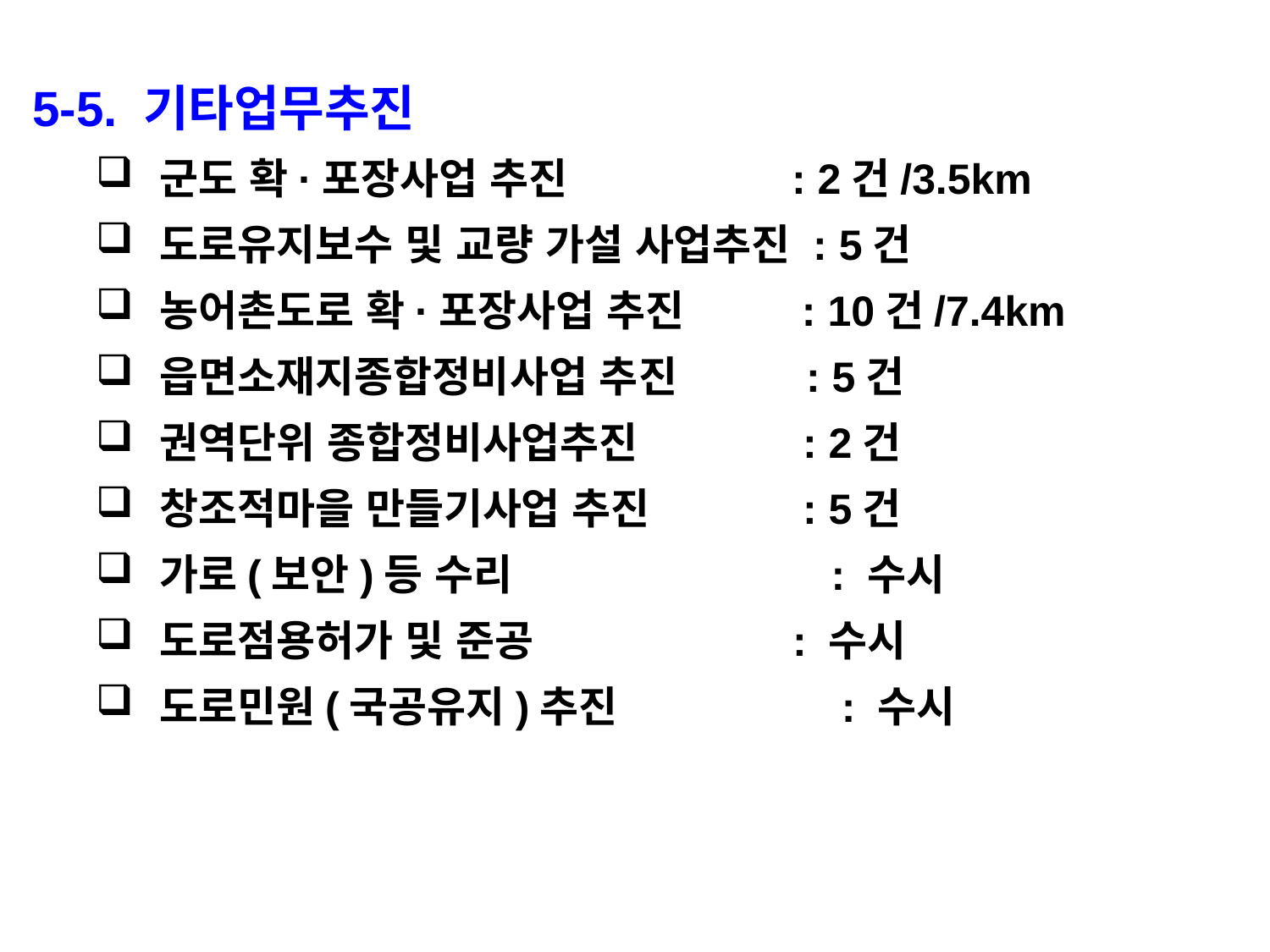

5-5. 기타업무추진
군도 확·포장사업 추진                  : 2건/3.5km
도로유지보수 및 교량 가설 사업추진 : 5건
농어촌도로 확·포장사업 추진         : 10건/7.4km
읍면소재지종합정비사업 추진          : 5건
권역단위 종합정비사업추진             : 2건
창조적마을 만들기사업 추진            : 5건
가로(보안)등 수리                          : 수시
도로점용허가 및 준공                     : 수시
도로민원(국공유지)추진                  : 수시